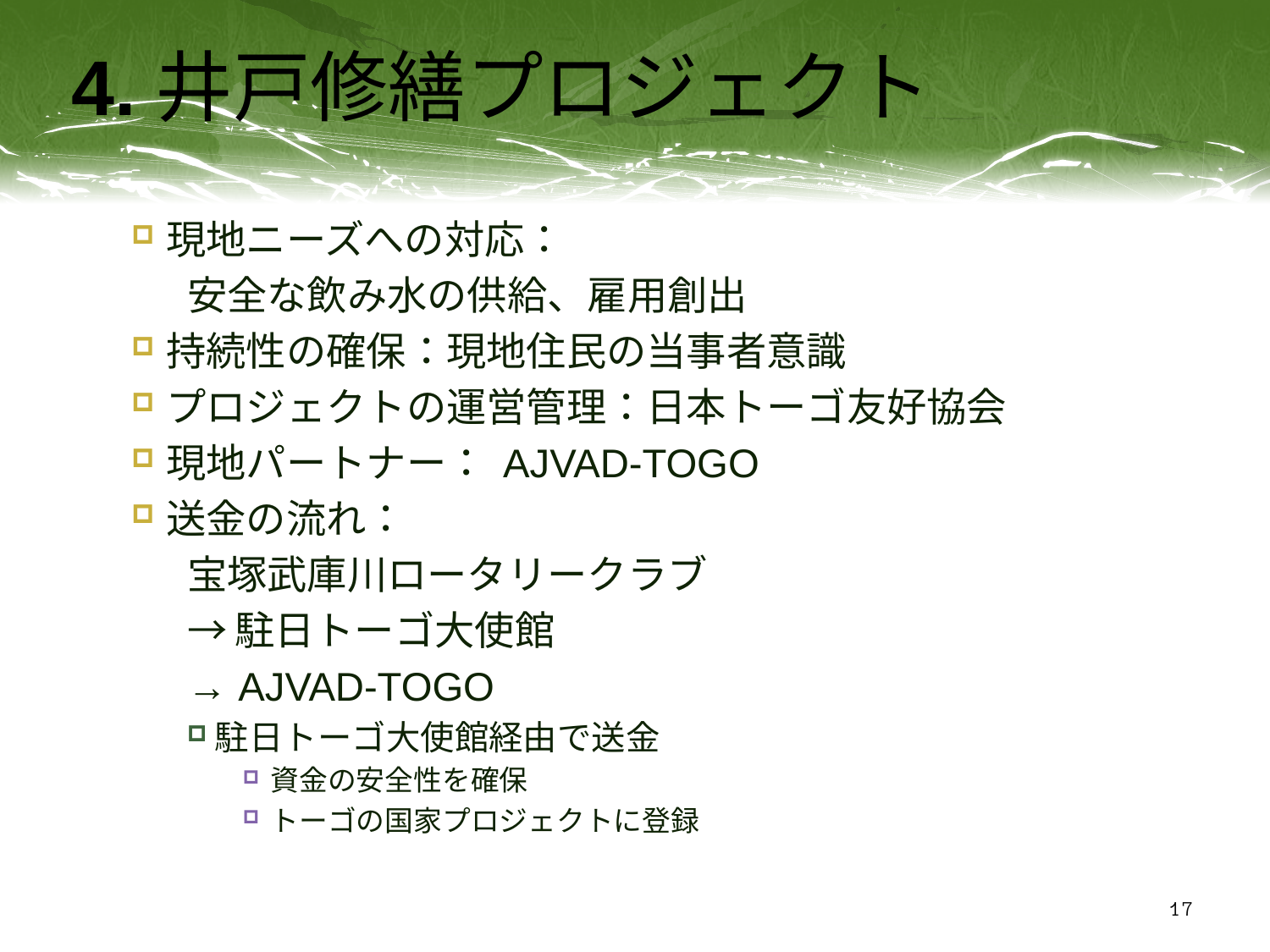

# 4.井戸修繕プロジェクト
現地ニーズへの対応：
安全な飲み水の供給、雇用創出
持続性の確保：現地住民の当事者意識
プロジェクトの運営管理：日本トーゴ友好協会
現地パートナー： AJVAD-TOGO
送金の流れ：
宝塚武庫川ロータリークラブ
→駐日トーゴ大使館
→ AJVAD-TOGO
駐日トーゴ大使館経由で送金
資金の安全性を確保
トーゴの国家プロジェクトに登録

17